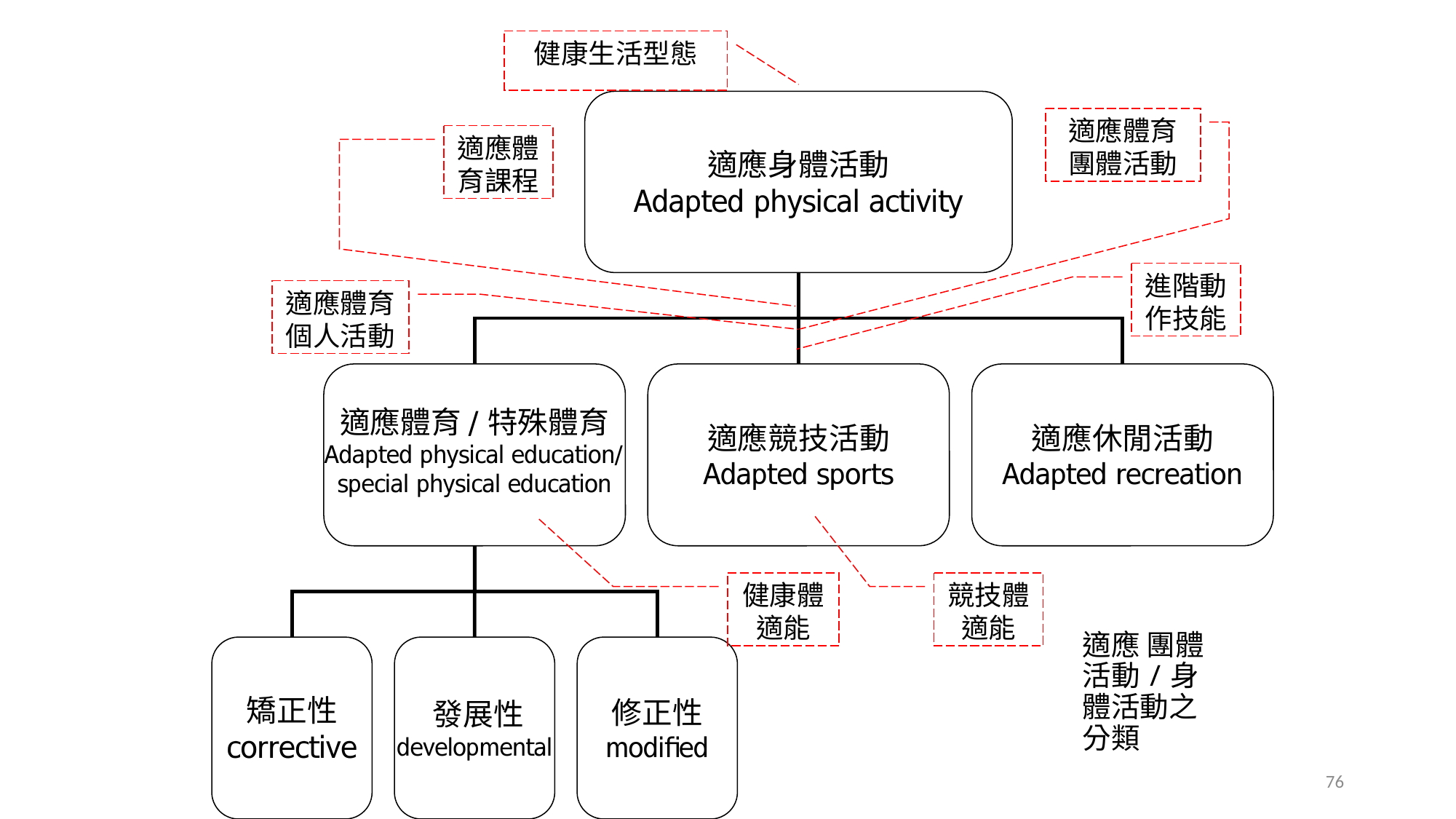

健康生活型態
適應身體活動
Adapted physical activity
適應體育/特殊體育
Adapted physical education/
special physical education

適應競技活動
Adapted sports
適應休閒活動
Adapted recreation
矯正性
corrective
 發展性
developmental
修正性
modified
適應體育團體活動
適應體育課程
進階動作技能
適應體育個人活動
健康體適能
競技體適能
# 適應 團體活動/身體活動之分類
76